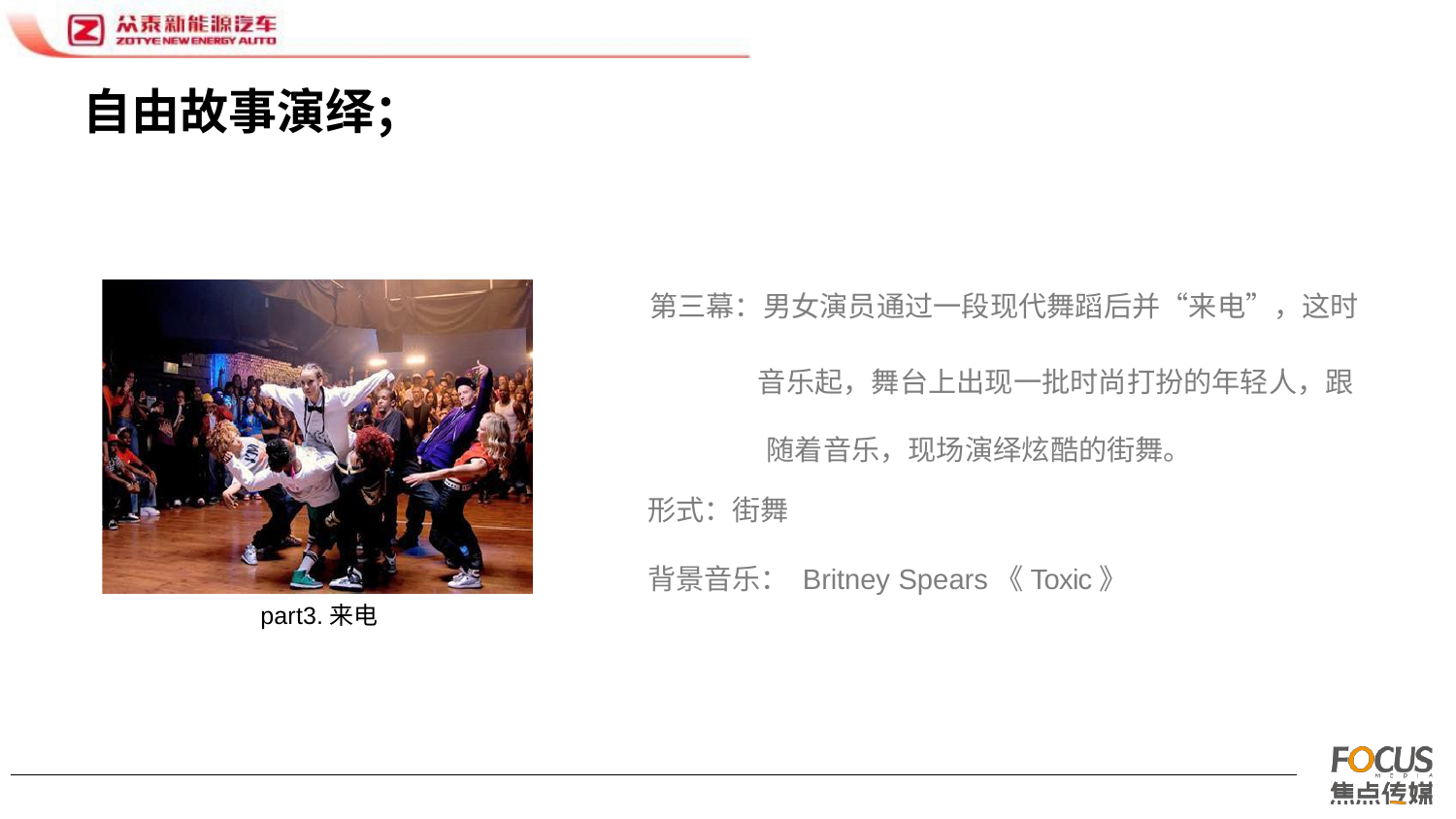

# 自由故事演绎；

第三幕：男女演员通过一段现代舞蹈后并“来电”，这时
音乐起，舞台上出现一批时尚打扮的年轻人，跟 随着音乐，现场演绎炫酷的街舞。
形式：街舞

背景音乐： Britney Spears《Toxic》
part3.来电